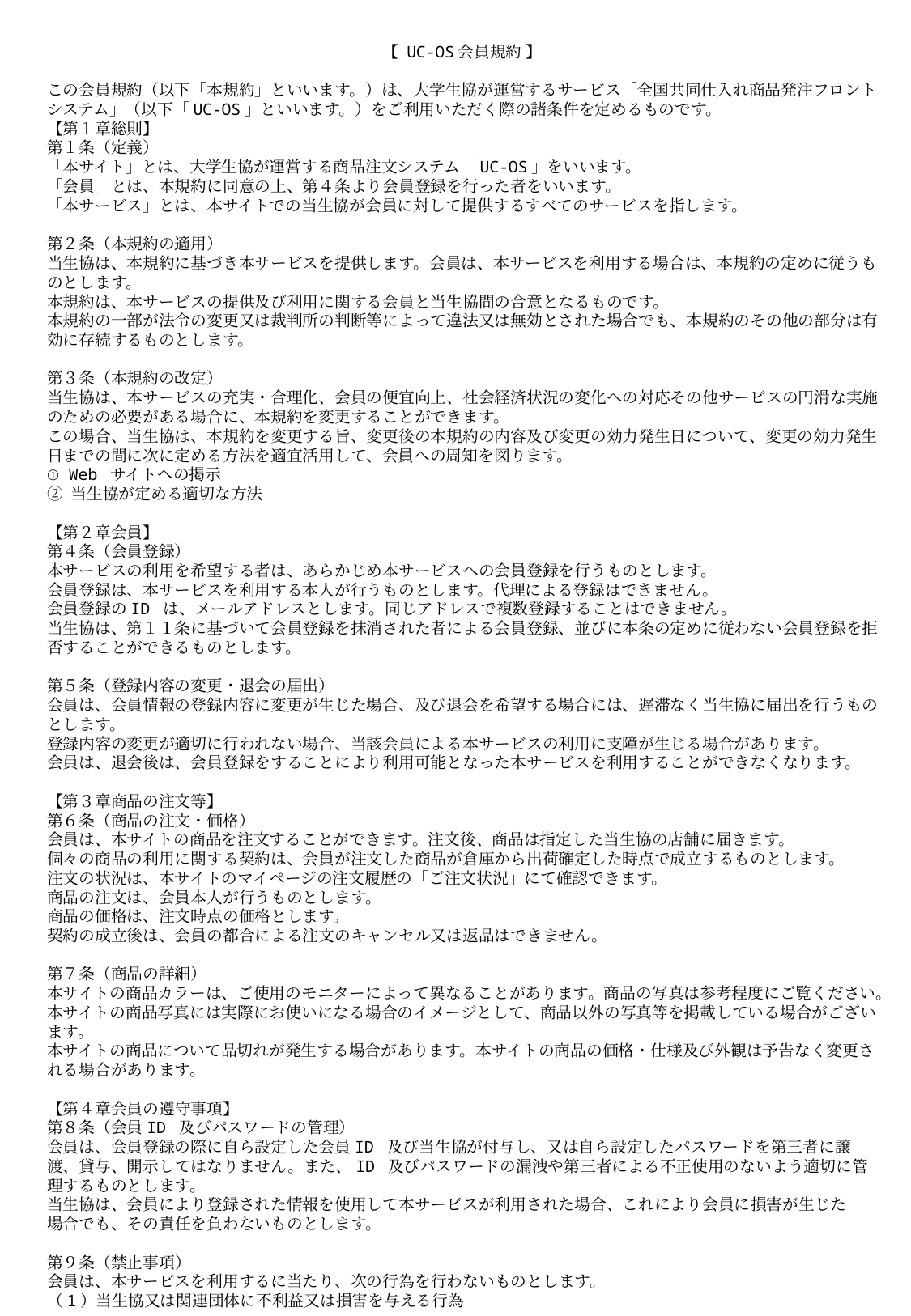

【 UC-OS会員規約 】
この会員規約（以下「本規約」といいます。）は、大学生協が運営するサービス「全国共同仕入れ商品発注フロントシステム」（以下「UC-OS」といいます。）をご利用いただく際の諸条件を定めるものです。
【第１章総則】
第１条（定義）
「本サイト」とは、大学生協が運営する商品注文システム「UC-OS」をいいます。
「会員」とは、本規約に同意の上、第４条より会員登録を行った者をいいます。
「本サービス」とは、本サイトでの当生協が会員に対して提供するすべてのサービスを指します。

第２条（本規約の適用）
当生協は、本規約に基づき本サービスを提供します。会員は、本サービスを利用する場合は、本規約の定めに従うものとします。
本規約は、本サービスの提供及び利用に関する会員と当生協間の合意となるものです。
本規約の一部が法令の変更又は裁判所の判断等によって違法又は無効とされた場合でも、本規約のその他の部分は有効に存続するものとします。

第３条（本規約の改定）
当生協は、本サービスの充実・合理化、会員の便宜向上、社会経済状況の変化への対応その他サービスの円滑な実施のための必要がある場合に、本規約を変更することができます。
この場合、当生協は、本規約を変更する旨、変更後の本規約の内容及び変更の効力発生日について、変更の効力発生日までの間に次に定める方法を適宜活用して、会員への周知を図ります。
① Web サイトへの掲示
② 当生協が定める適切な方法

【第２章会員】
第４条（会員登録）
本サービスの利用を希望する者は、あらかじめ本サービスへの会員登録を行うものとします。
会員登録は、本サービスを利用する本人が行うものとします。代理による登録はできません。
会員登録のID は、メールアドレスとします。同じアドレスで複数登録することはできません。
当生協は、第１１条に基づいて会員登録を抹消された者による会員登録、並びに本条の定めに従わない会員登録を拒否することができるものとします。

第５条（登録内容の変更・退会の届出）
会員は、会員情報の登録内容に変更が生じた場合、及び退会を希望する場合には、遅滞なく当生協に届出を行うものとします。
登録内容の変更が適切に行われない場合、当該会員による本サービスの利用に支障が生じる場合があります。
会員は、退会後は、会員登録をすることにより利用可能となった本サービスを利用することができなくなります。

【第３章商品の注文等】
第６条（商品の注文・価格）
会員は、本サイトの商品を注文することができます。注文後、商品は指定した当生協の店舗に届きます。
個々の商品の利用に関する契約は、会員が注文した商品が倉庫から出荷確定した時点で成立するものとします。
注文の状況は、本サイトのマイページの注文履歴の「ご注文状況」にて確認できます。
商品の注文は、会員本人が行うものとします。
商品の価格は、注文時点の価格とします。
契約の成立後は、会員の都合による注文のキャンセル又は返品はできません。

第７条（商品の詳細）
本サイトの商品カラーは、ご使用のモニターによって異なることがあります。商品の写真は参考程度にご覧ください。
本サイトの商品写真には実際にお使いになる場合のイメージとして、商品以外の写真等を掲載している場合がございます。
本サイトの商品について品切れが発生する場合があります。本サイトの商品の価格・仕様及び外観は予告なく変更される場合があります。

【第４章会員の遵守事項】
第８条（会員ID 及びパスワードの管理）
会員は、会員登録の際に自ら設定した会員ID 及び当生協が付与し、又は自ら設定したパスワードを第三者に譲
渡、貸与、開示してはなりません。また、ID 及びパスワードの漏洩や第三者による不正使用のないよう適切に管
理するものとします。
当生協は、会員により登録された情報を使用して本サービスが利用された場合、これにより会員に損害が生じた
場合でも、その責任を負わないものとします。

第９条（禁止事項）
会員は、本サービスを利用するに当たり、次の行為を行わないものとします。
（1）当生協又は関連団体に不利益又は損害を与える行為